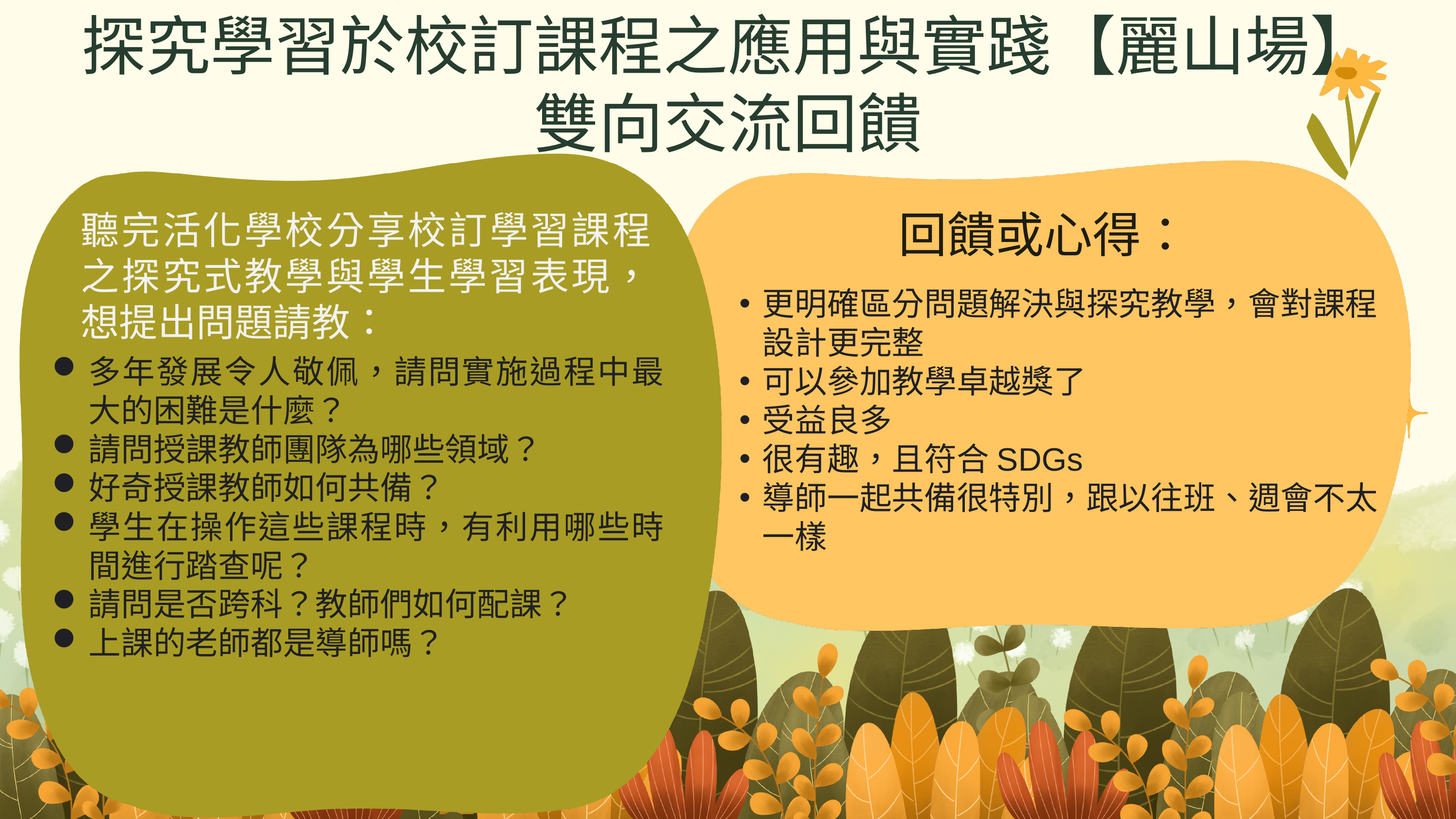

探究學習於校訂課程之應用與實踐【麗山場】
雙向交流回饋

回饋或心得：
聽完活化學校分享校訂學習課程之探究式教學與學生學習表現，想提出問題請教：
更明確區分問題解決與探究教學，會對課程設計更完整
可以參加教學卓越獎了
受益良多
很有趣，且符合SDGs
導師一起共備很特別，跟以往班、週會不太一樣
多年發展令人敬佩，請問實施過程中最大的困難是什麼？
請問授課教師團隊為哪些領域？
好奇授課教師如何共備？
學生在操作這些課程時，有利用哪些時間進行踏查呢？
請問是否跨科？教師們如何配課？
上課的老師都是導師嗎？